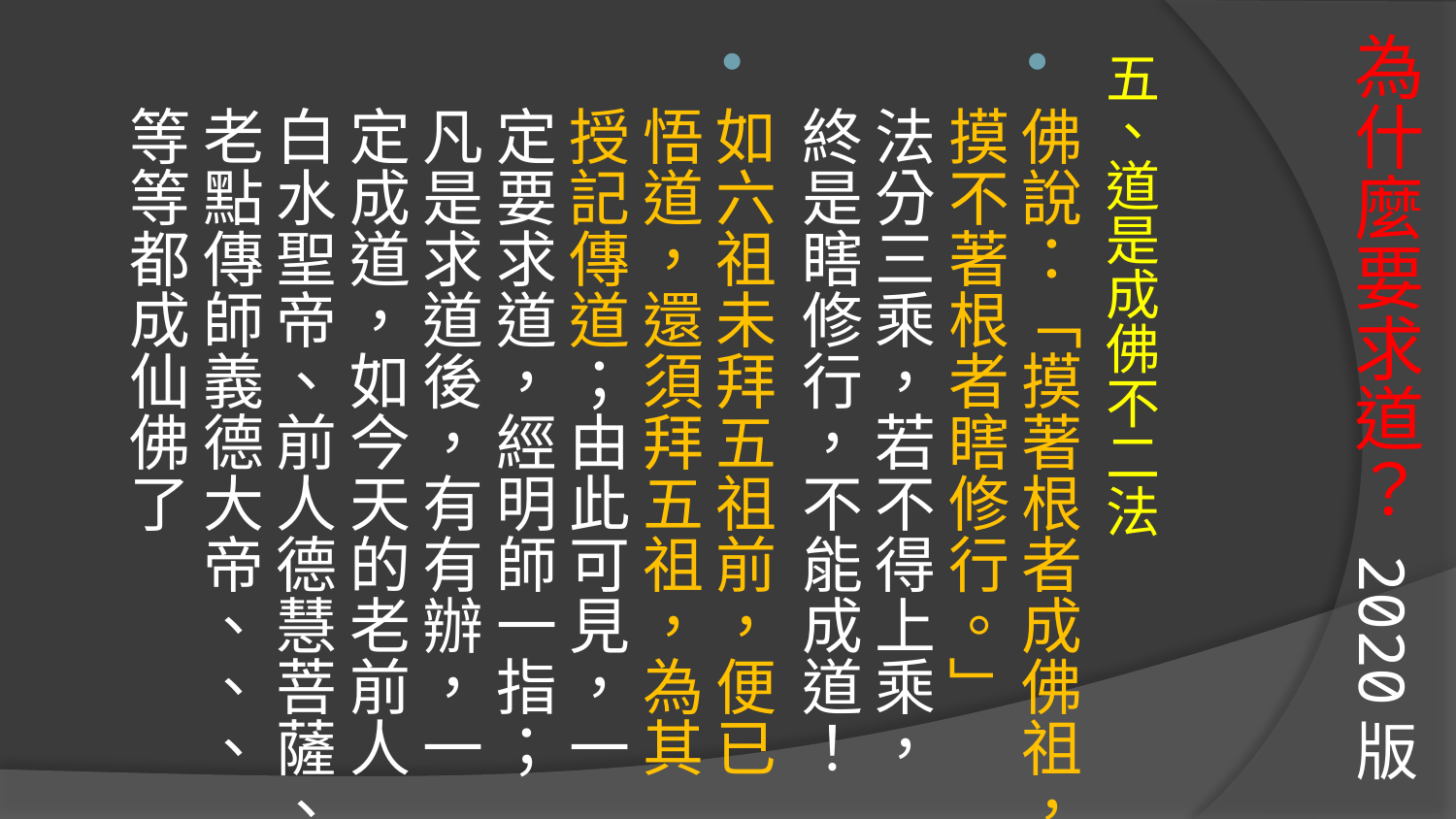

# 為什麼要求道？ 2020版
五、道是成佛不二法
佛說：「摸著根者成佛祖，摸不著根者瞎修行。」
法分三乘，若不得上乘，終是瞎修行，不能成道！
如六祖未拜五祖前，便已悟道，還須拜五祖，為其授記傳道；由此可見，一定要求道，經明師一指；凡是求道後，有有辦，一定成道，如今天的老前人白水聖帝、前人德慧菩薩、老點傳師義德大帝、、、等等都成仙佛了